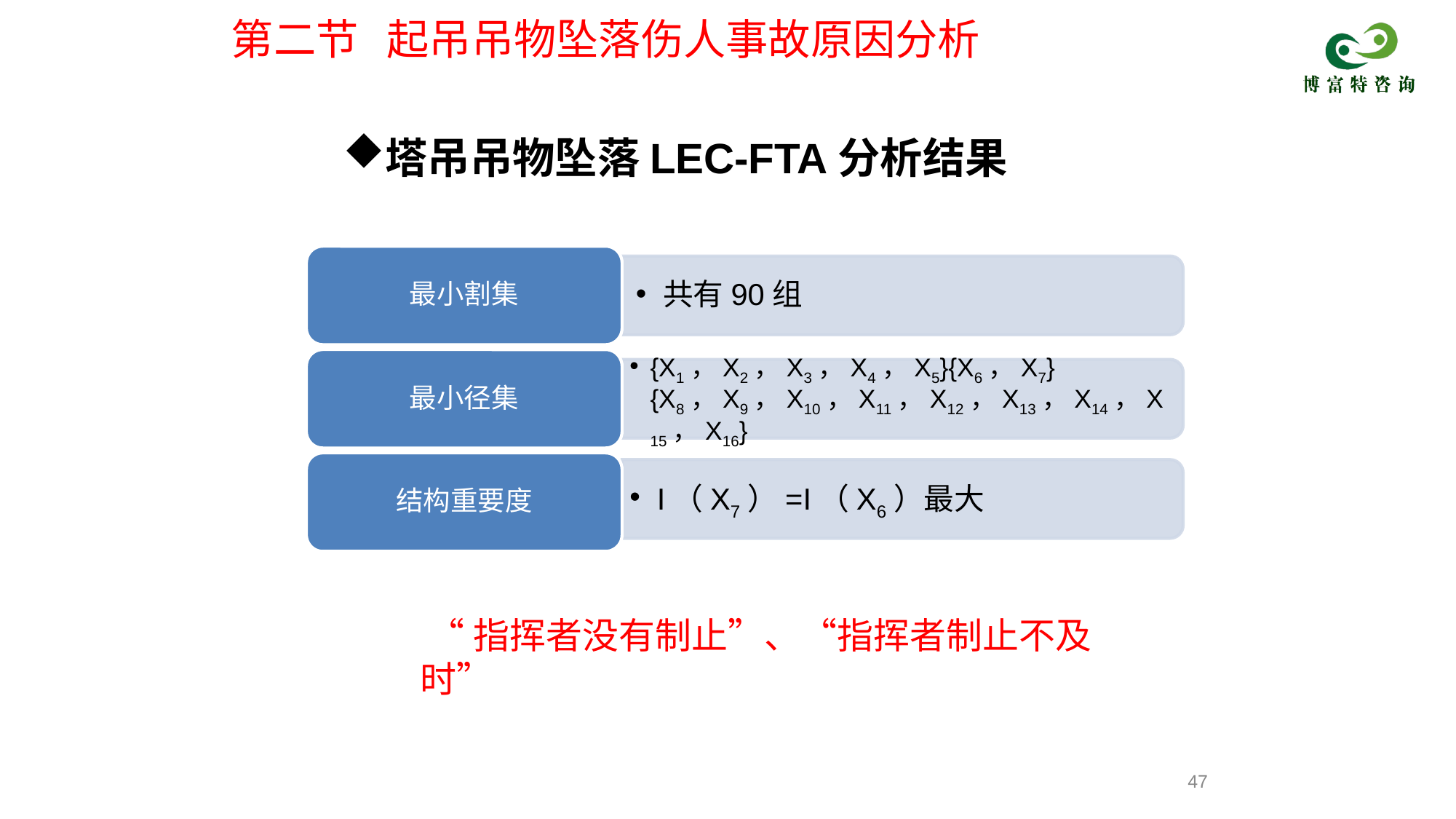

第二节   起吊吊物坠落伤人事故原因分析
塔吊吊物坠落LEC-FTA分析结果

最小割集
共有90组

最小径集
{X1，X2，X3，X4，X5}{X6，X7}{X8，X9，X10，X11，X12，X13，X14，X15，X16}

结构重要度
I（X7）=I（X6）最大
 “指挥者没有制止”、“指挥者制止不及时”
47